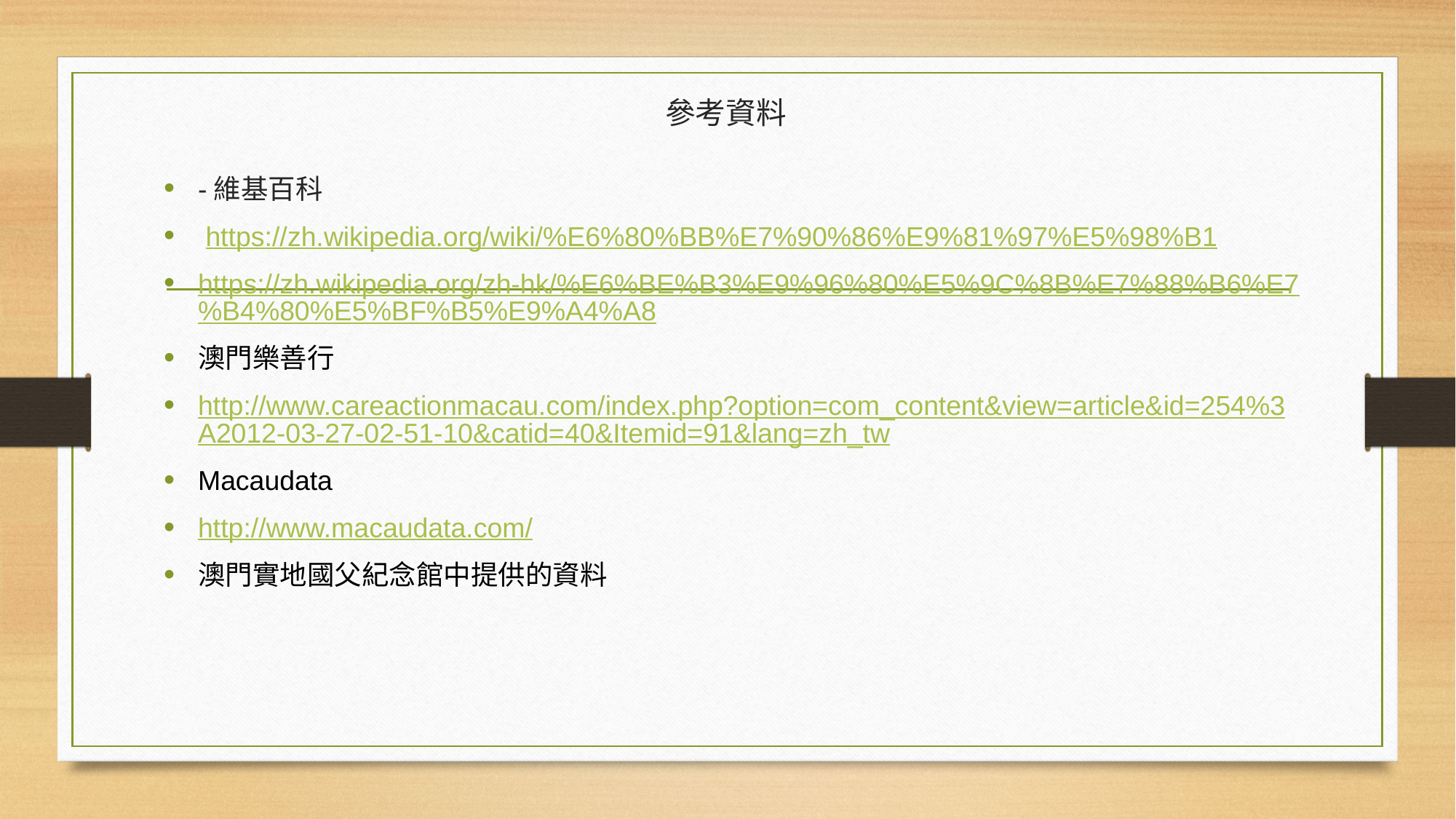

# 參考資料
-維基百科
 https://zh.wikipedia.org/wiki/%E6%80%BB%E7%90%86%E9%81%97%E5%98%B1
https://zh.wikipedia.org/zh-hk/%E6%BE%B3%E9%96%80%E5%9C%8B%E7%88%B6%E7%B4%80%E5%BF%B5%E9%A4%A8
澳門樂善行
http://www.careactionmacau.com/index.php?option=com_content&view=article&id=254%3A2012-03-27-02-51-10&catid=40&Itemid=91&lang=zh_tw
Macaudata
http://www.macaudata.com/
澳門實地國父紀念館中提供的資料